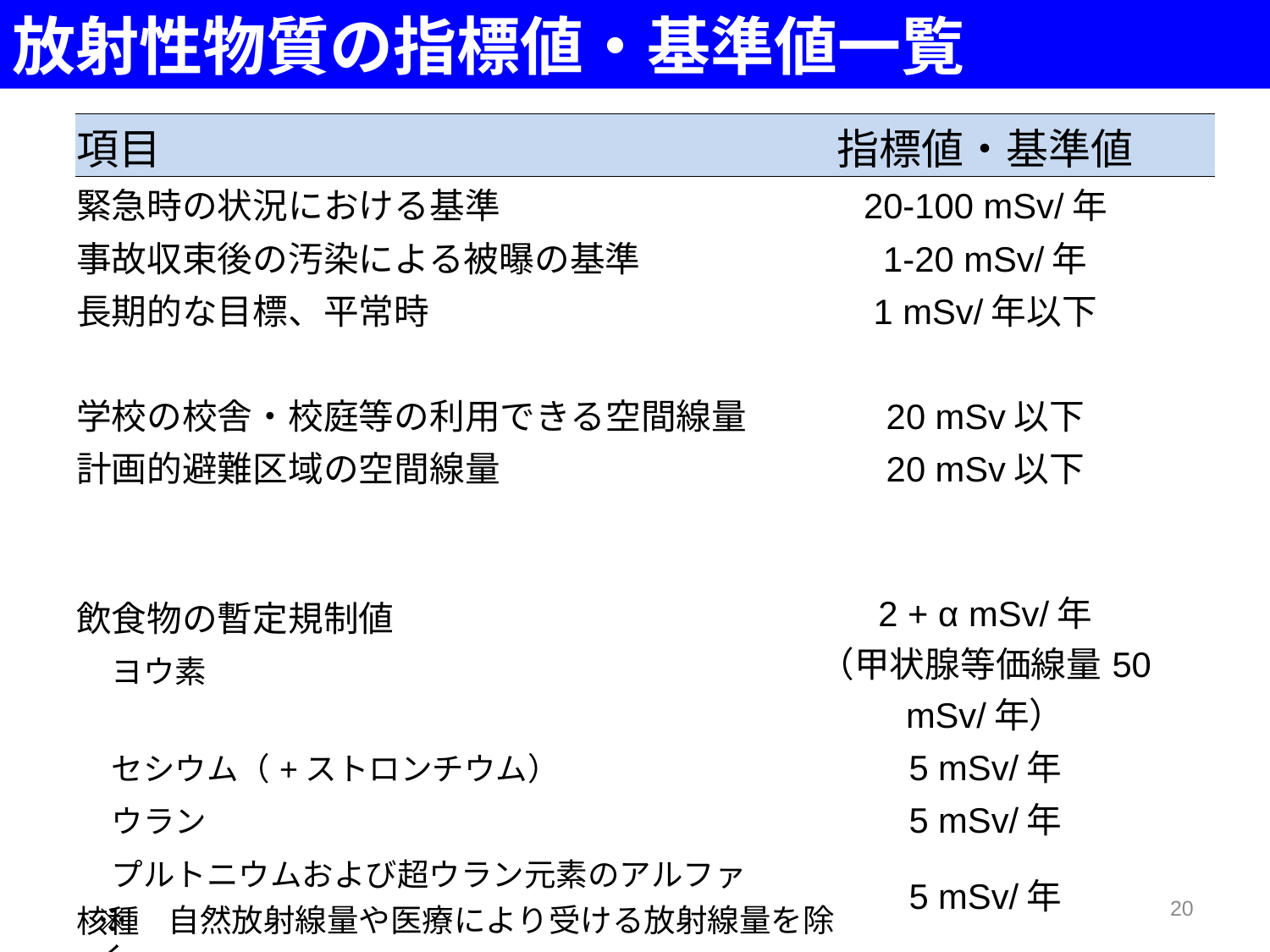

放射性物質の指標値・基準値一覧
| 項目 | 指標値・基準値 |
| --- | --- |
| 緊急時の状況における基準 | 20-100 mSv/年 |
| 事故収束後の汚染による被曝の基準 | 1-20 mSv/年 |
| 長期的な目標、平常時 | 1 mSv/年以下 |
|  |  |
| 学校の校舎・校庭等の利用できる空間線量 | 20 mSv以下 |
| 計画的避難区域の空間線量 | 20 mSv以下 |
|  |  |
| 飲食物の暫定規制値 　ヨウ素 | 2 + α mSv/年 （甲状腺等価線量50 mSv/年） |
| セシウム（+ストロンチウム） | 5 mSv/年 |
| ウラン | 5 mSv/年 |
| プルトニウムおよび超ウラン元素のアルファ核種 | 5 mSv/年 |
|  |  |
| 飲食物の新規制値 | 1 mSv/年 |
20
※　自然放射線量や医療により受ける放射線量を除く